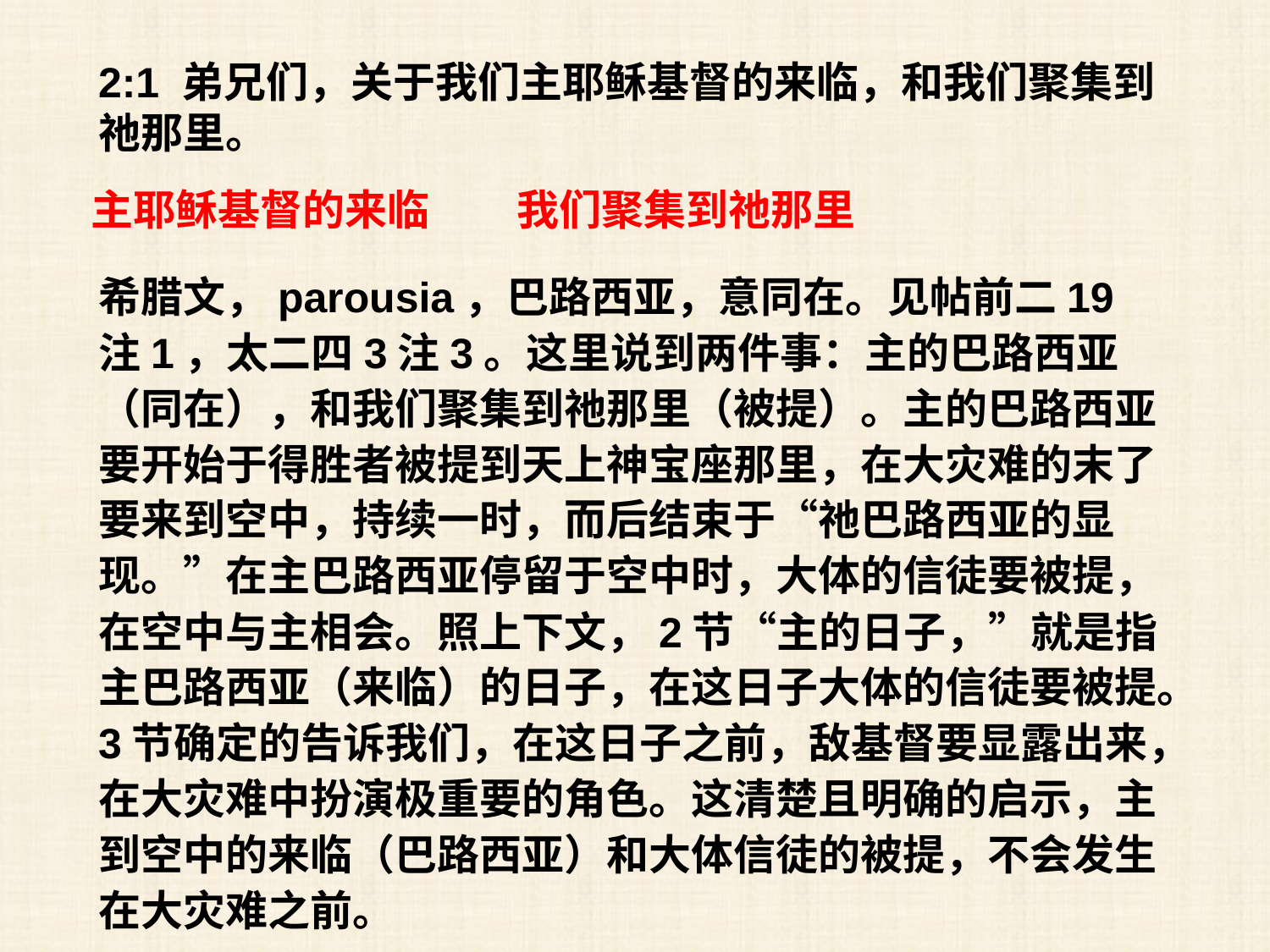

2:1 弟兄们，关于我们主耶稣基督的来临，和我们聚集到祂那里。
主耶稣基督的来临
我们聚集到祂那里
希腊文，parousia，巴路西亚，意同在。见帖前二19注1，太二四3注3。这里说到两件事：主的巴路西亚（同在），和我们聚集到祂那里（被提）。主的巴路西亚要开始于得胜者被提到天上神宝座那里，在大灾难的末了要来到空中，持续一时，而后结束于“祂巴路西亚的显现。”在主巴路西亚停留于空中时，大体的信徒要被提，在空中与主相会。照上下文，2节“主的日子，”就是指主巴路西亚（来临）的日子，在这日子大体的信徒要被提。3节确定的告诉我们，在这日子之前，敌基督要显露出来，在大灾难中扮演极重要的角色。这清楚且明确的启示，主到空中的来临（巴路西亚）和大体信徒的被提，不会发生在大灾难之前。